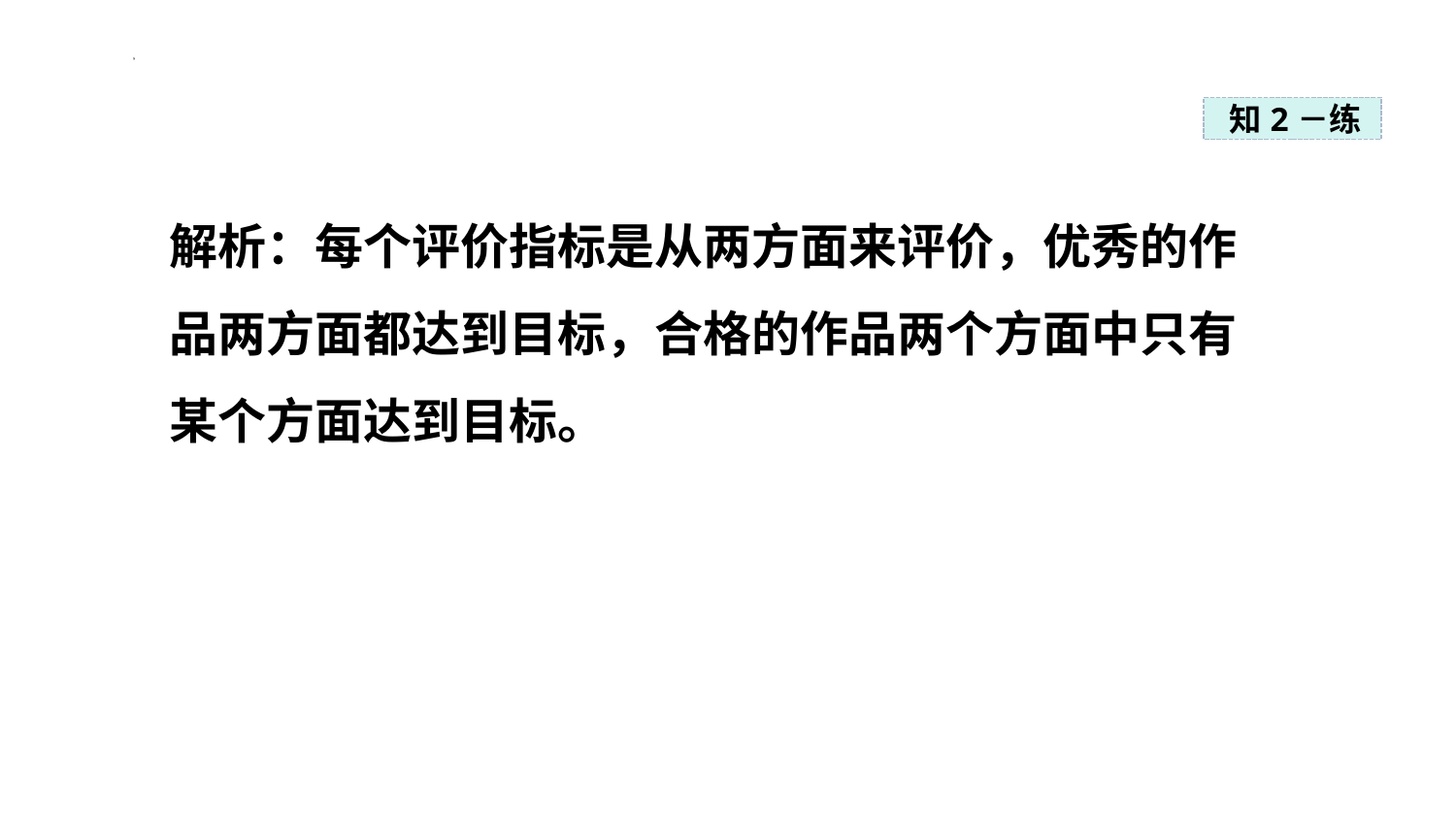

知2－练

解析：每个评价指标是从两方面来评价，优秀的作品两方面都达到目标，合格的作品两个方面中只有某个方面达到目标。